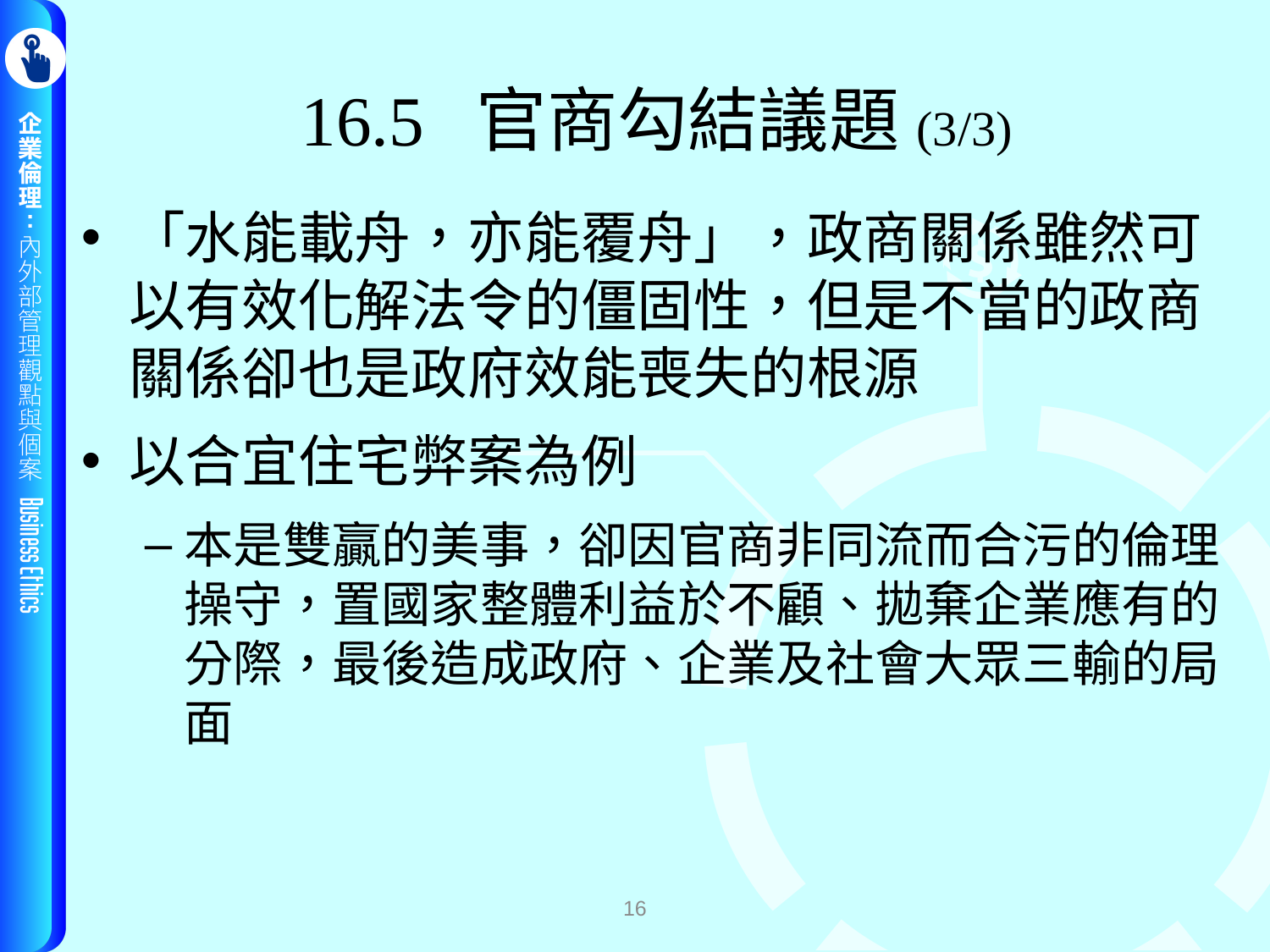

# 16.5  官商勾結議題(3/3)
「水能載舟，亦能覆舟」，政商關係雖然可以有效化解法令的僵固性，但是不當的政商關係卻也是政府效能喪失的根源
以合宜住宅弊案為例
本是雙贏的美事，卻因官商非同流而合污的倫理操守，置國家整體利益於不顧、拋棄企業應有的分際，最後造成政府、企業及社會大眾三輸的局面
16